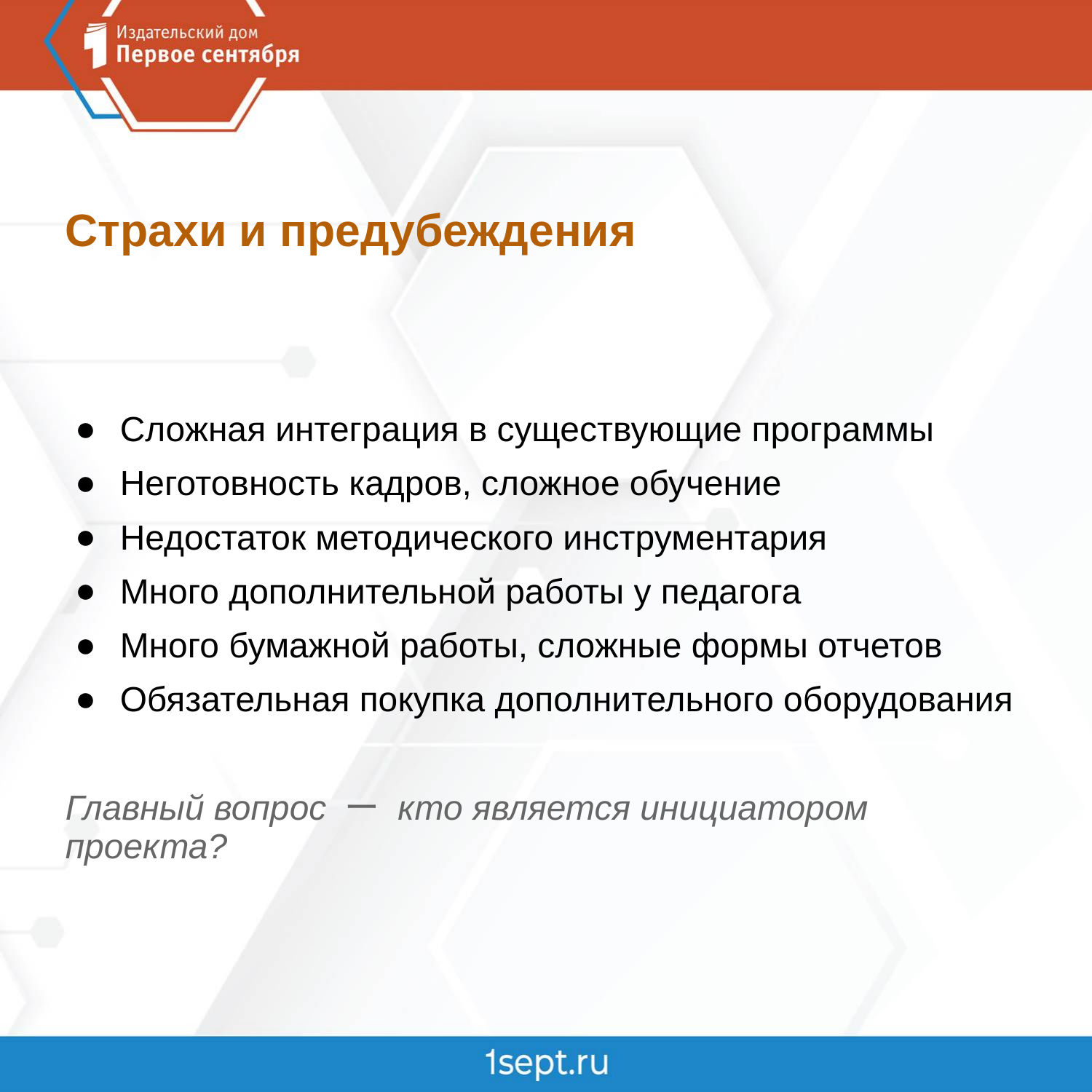

Страхи и предубеждения
Сложная интеграция в существующие программы
Неготовность кадров, сложное обучение
Недостаток методического инструментария
Много дополнительной работы у педагога
Много бумажной работы, сложные формы отчетов
Обязательная покупка дополнительного оборудования

Главный вопрос ー кто является инициатором проекта?